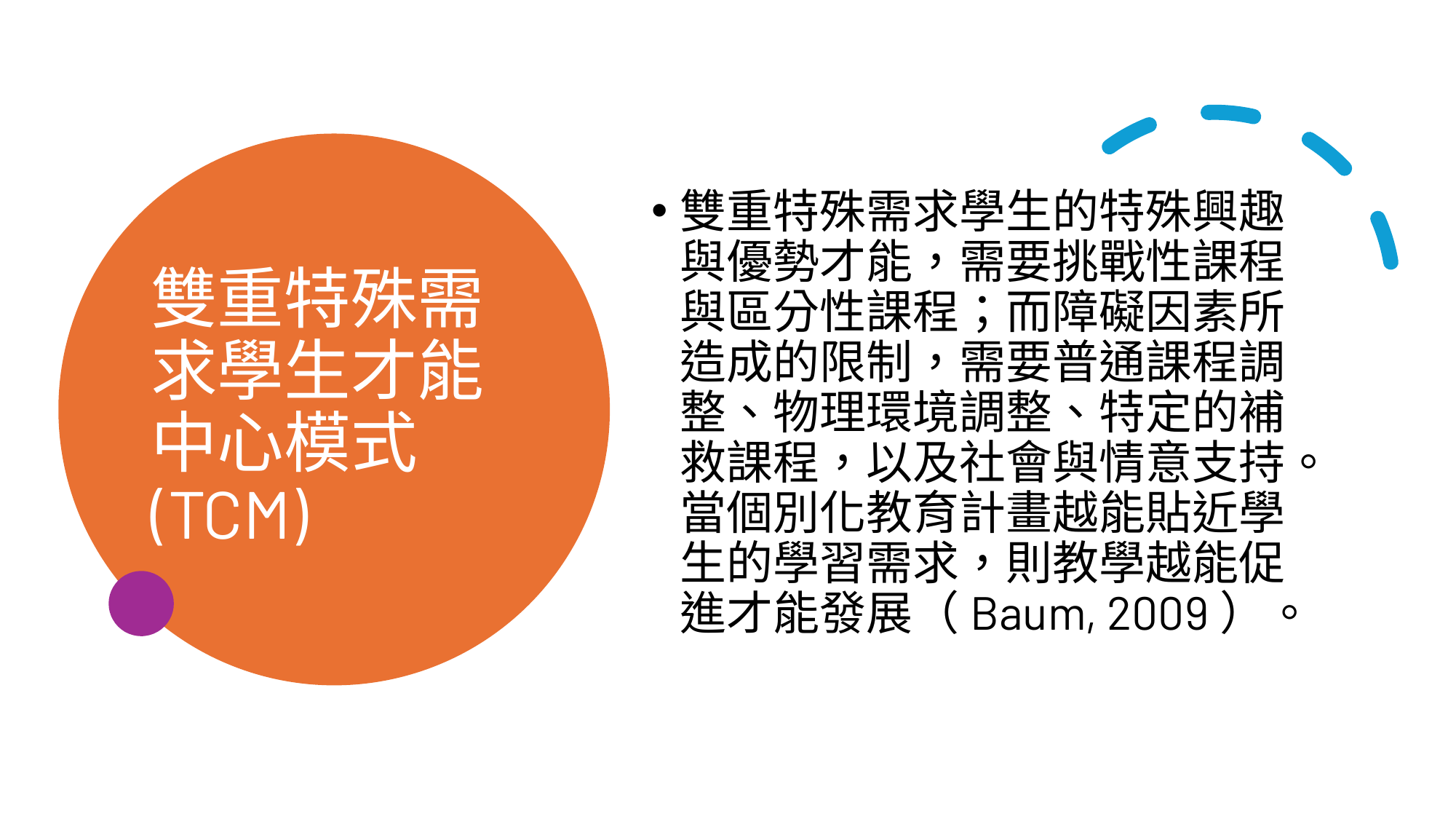

# 雙重特殊需求學生才能中心模式(TCM)
雙重特殊需求學生的特殊興趣與優勢才能，需要挑戰性課程與區分性課程；而障礙因素所造成的限制，需要普通課程調整、物理環境調整、特定的補救課程，以及社會與情意支持。當個別化教育計畫越能貼近學生的學習需求，則教學越能促進才能發展（Baum, 2009）。